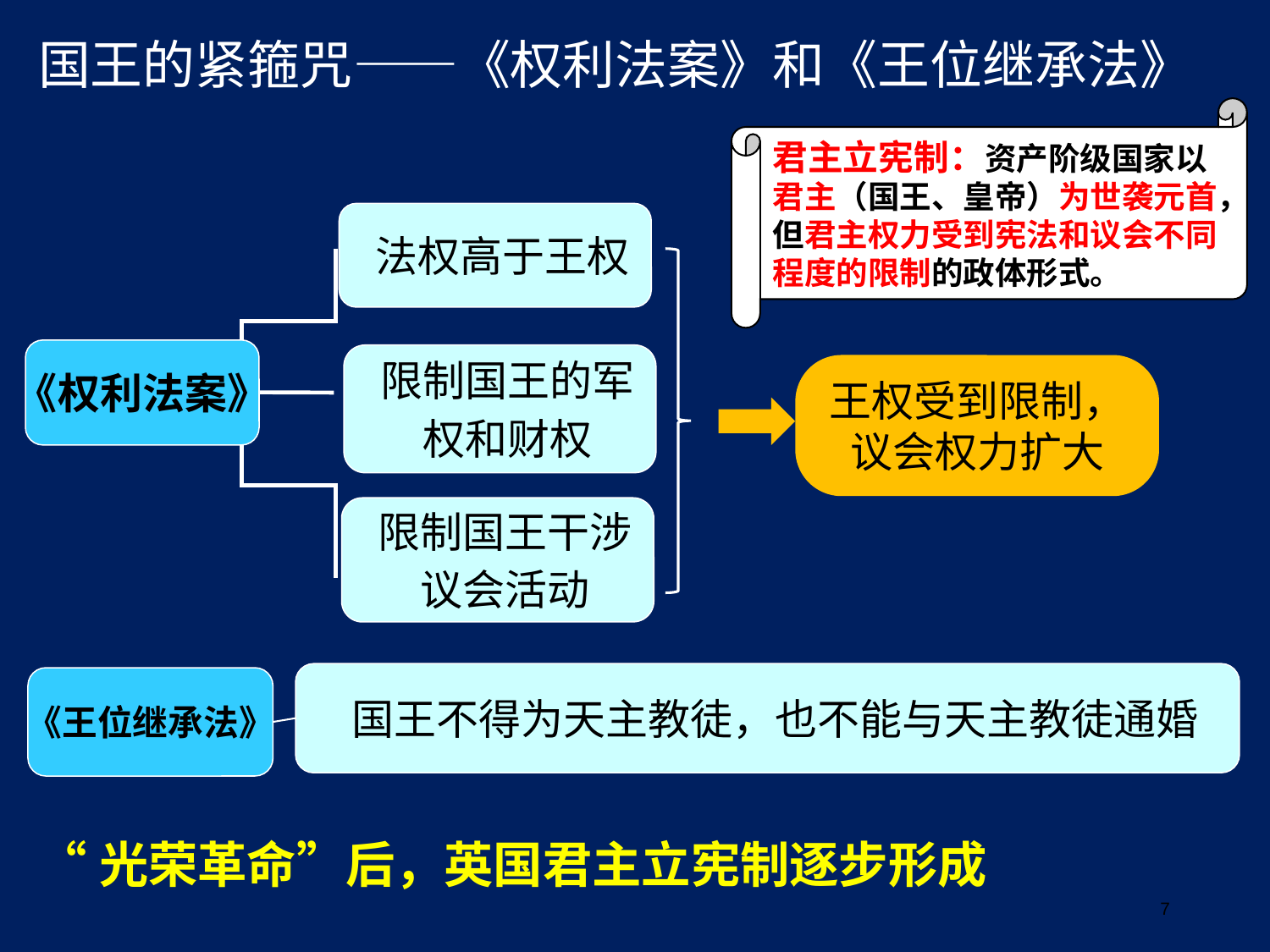

# 国王的紧箍咒——《权利法案》和《王位继承法》
君主立宪制：资产阶级国家以君主（国王、皇帝）为世袭元首，但君主权力受到宪法和议会不同程度的限制的政体形式。
法权高于王权

《权利法案》
限制国王的军
权和财权
王权受到限制，议会权力扩大

限制国王干涉
议会活动
国王不得为天主教徒，也不能与天主教徒通婚
《王位继承法》
“光荣革命”后，英国君主立宪制逐步形成
7